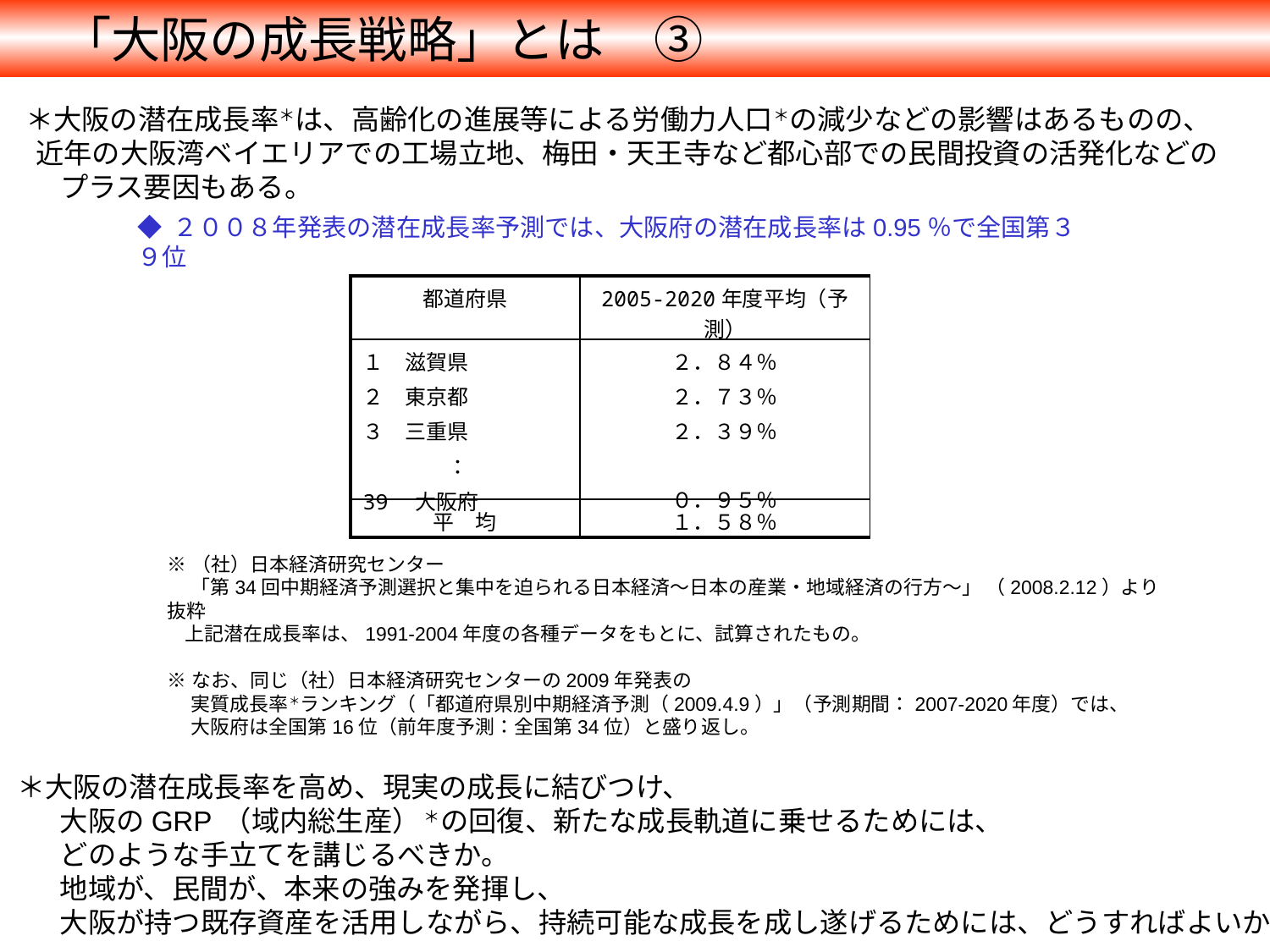

「大阪の成長戦略」とは　③

　＊大阪の潜在成長率＊は、高齢化の進展等による労働力人口＊の減少などの影響はあるものの、
     近年の大阪湾ベイエリアでの工場立地、梅田・天王寺など都心部での民間投資の活発化などの
　　 プラス要因もある。

  ＊大阪の潜在成長率を高め、現実の成長に結びつけ、
　　 大阪のGRP （域内総生産） ＊の回復、新たな成長軌道に乗せるためには、
　　 どのような手立てを講じるべきか。
　　 地域が、民間が、本来の強みを発揮し、
　　 大阪が持つ既存資産を活用しながら、持続可能な成長を成し遂げるためには、どうすればよいか。

◆ ２００８年発表の潜在成長率予測では、大阪府の潜在成長率は0.95％で全国第３９位
| 都道府県 | 2005-2020年度平均（予測） |
| --- | --- |
| １　滋賀県 ２　東京都 ３　三重県 　　　　： 39　大阪府 | ２．８４％ ２．７３％ ２．３９％ ０．９５％ |
| 平　均 | １．５８％ |
※（社）日本経済研究センター
　 「第34回中期経済予測選択と集中を迫られる日本経済～日本の産業・地域経済の行方～」 （2008.2.12）より抜粋
   上記潜在成長率は、1991-2004年度の各種データをもとに、試算されたもの。

※なお、同じ（社）日本経済研究センターの2009年発表の
　 実質成長率＊ランキング（「都道府県別中期経済予測（2009.4.9）」（予測期間：2007-2020年度）では、
　 大阪府は全国第16位（前年度予測：全国第34位）と盛り返し。